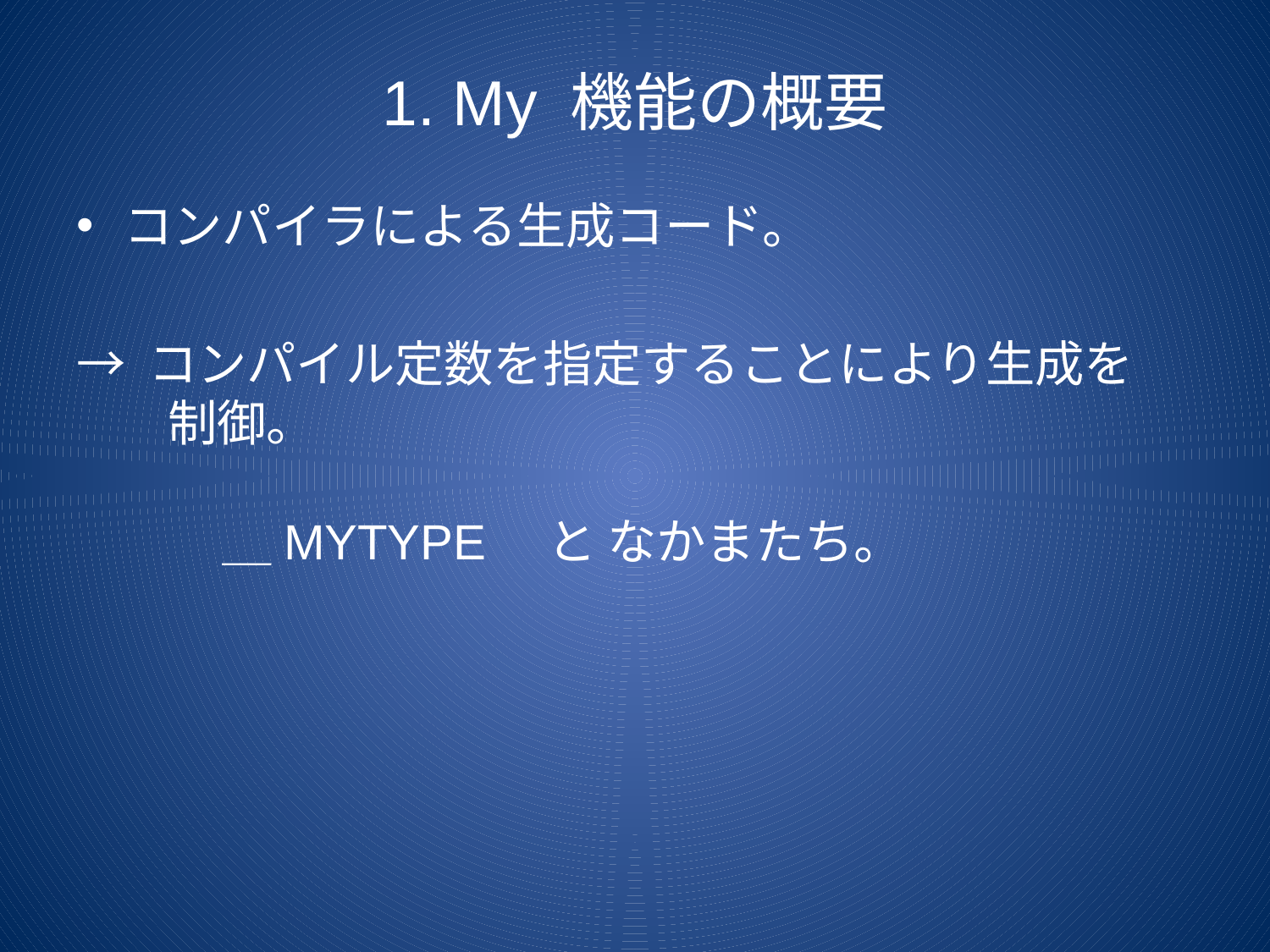

# 1. My 機能の概要
コンパイラによる生成コード。

→ コンパイル定数を指定することにより生成を
    制御。
　　＿MYTYPE　と なかまたち。